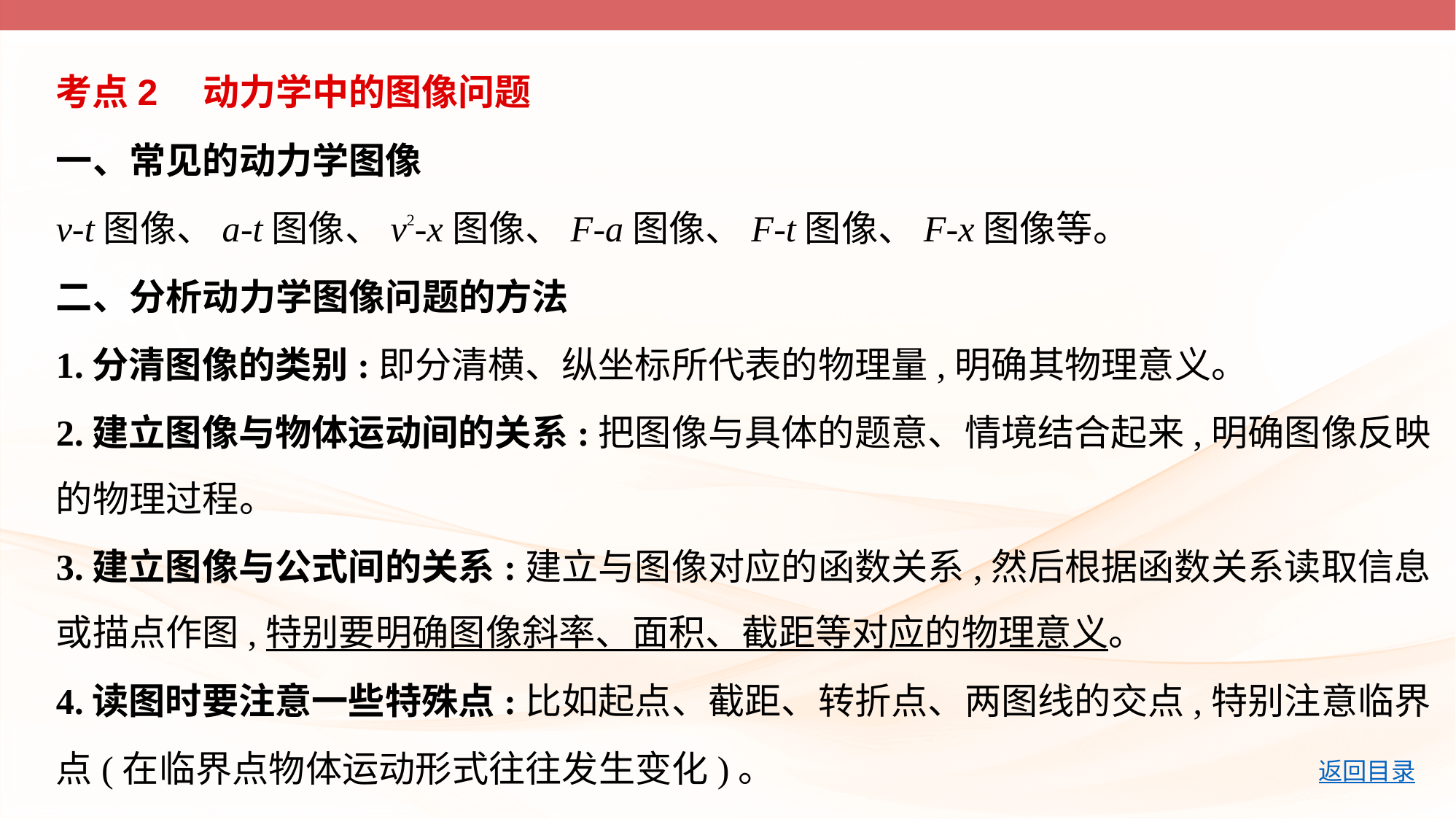

考点2　动力学中的图像问题
一、常见的动力学图像
v-t图像、a-t图像、v2-x图像、F-a图像、F-t图像、F-x图像等。
二、分析动力学图像问题的方法
1.分清图像的类别:即分清横、纵坐标所代表的物理量,明确其物理意义。
2.建立图像与物体运动间的关系:把图像与具体的题意、情境结合起来,明确图像反映
的物理过程。
3.建立图像与公式间的关系:建立与图像对应的函数关系,然后根据函数关系读取信息
或描点作图,特别要明确图像斜率、面积、截距等对应的物理意义。
4.读图时要注意一些特殊点:比如起点、截距、转折点、两图线的交点,特别注意临界
点(在临界点物体运动形式往往发生变化)。